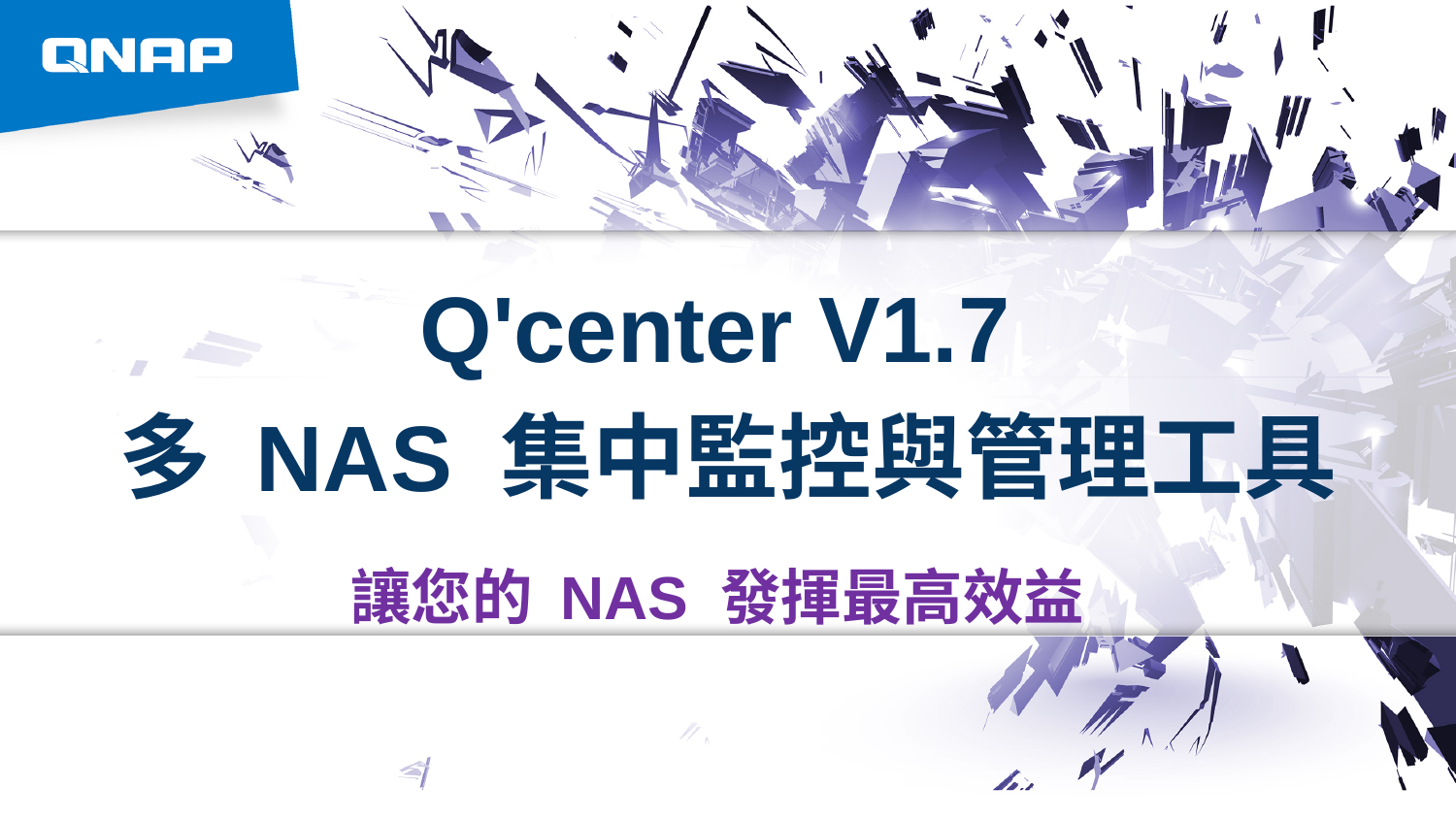

# Q'center V1.7
多 NAS 集中監控與管理工具
讓您的 NAS 發揮最高效益